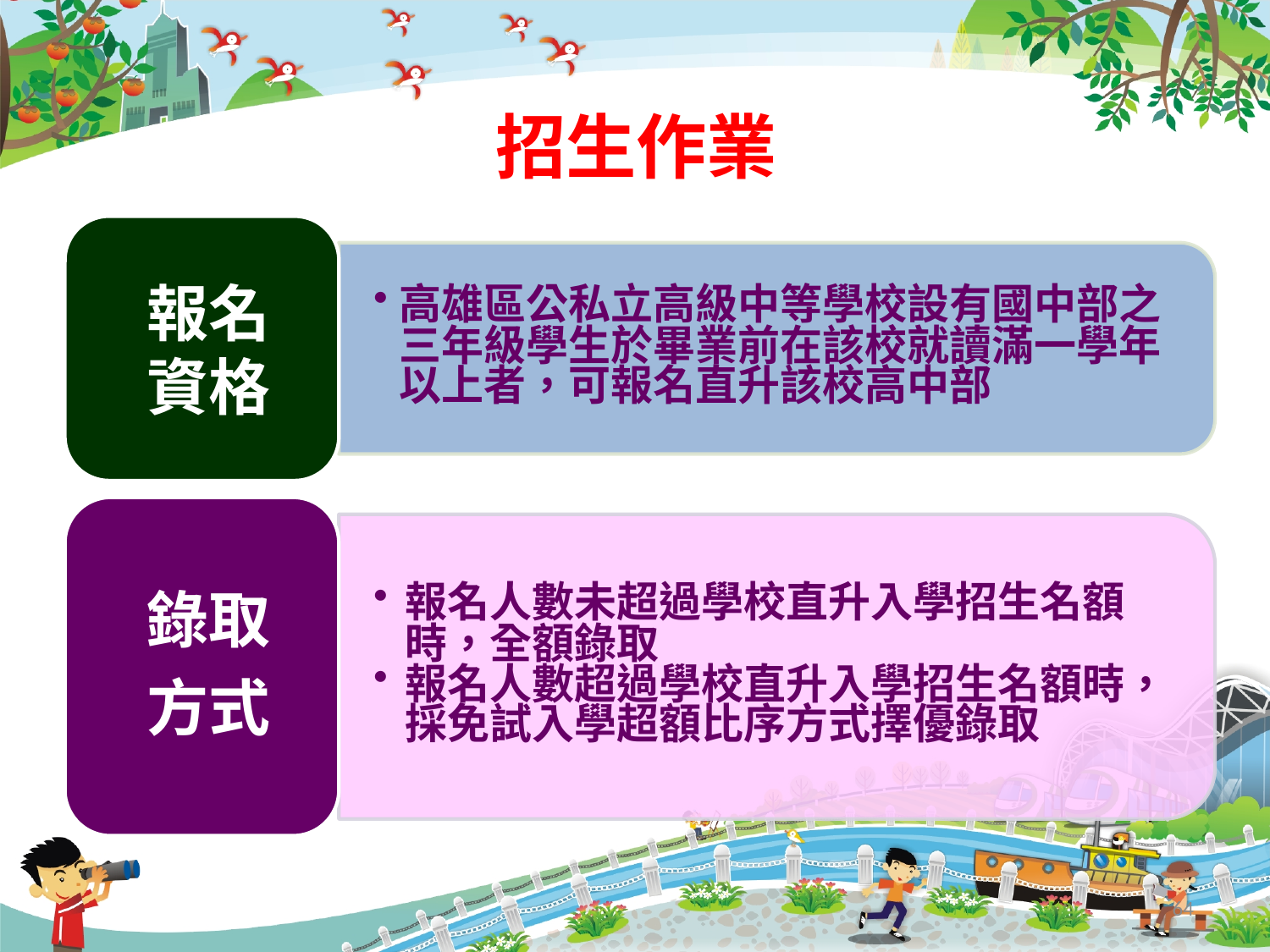

# 招生作業
高雄區公私立高級中等學校設有國中部之三年級學生於畢業前在該校就讀滿一學年以上者，可報名直升該校高中部
報名
資格
報名人數未超過學校直升入學招生名額時，全額錄取
報名人數超過學校直升入學招生名額時，採免試入學超額比序方式擇優錄取
錄取
方式
64